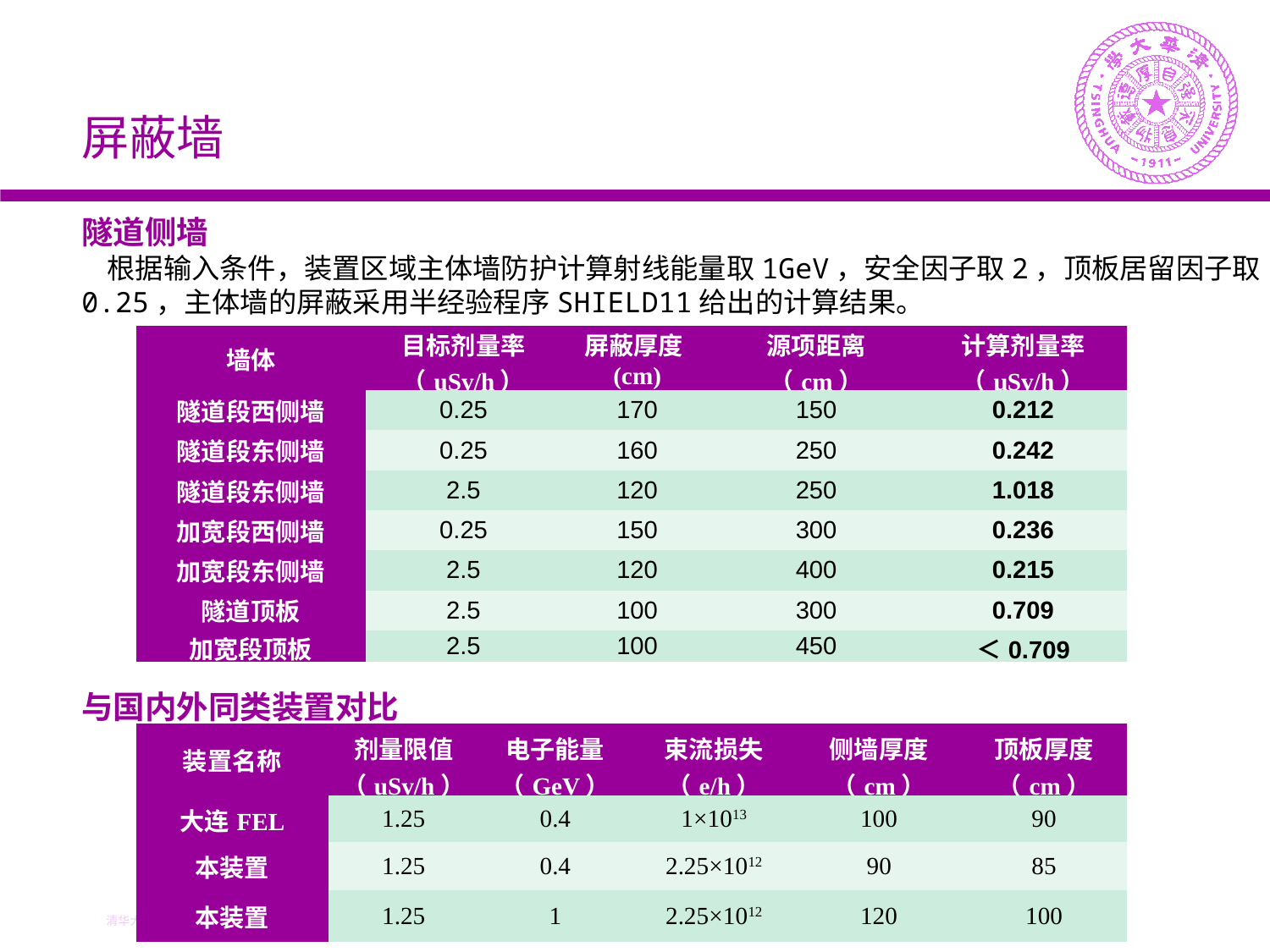

屏蔽墙
隧道侧墙
   根据输入条件，装置区域主体墙防护计算射线能量取1GeV，安全因子取2，顶板居留因子取0.25，主体墙的屏蔽采用半经验程序SHIELD11给出的计算结果。
| 墙体 | 目标剂量率（uSv/h） | 屏蔽厚度(cm) | 源项距离（cm） | 计算剂量率 （μSv/h） |
| --- | --- | --- | --- | --- |
| 隧道段西侧墙 | 0.25 | 170 | 150 | 0.212 |
| 隧道段东侧墙 | 0.25 | 160 | 250 | 0.242 |
| 隧道段东侧墙 | 2.5 | 120 | 250 | 1.018 |
| 加宽段西侧墙 | 0.25 | 150 | 300 | 0.236 |
| 加宽段东侧墙 | 2.5 | 120 | 400 | 0.215 |
| 隧道顶板 | 2.5 | 100 | 300 | 0.709 |
| 加宽段顶板 | 2.5 | 100 | 450 | ＜0.709 |

与国内外同类装置对比
| 装置名称 | 剂量限值 （uSv/h） | 电子能量 （GeV） | 束流损失 （e/h） | 侧墙厚度 （cm） | 顶板厚度 （cm） |
| --- | --- | --- | --- | --- | --- |
| 大连FEL | 1.25 | 0.4 | 1×1013 | 100 | 90 |
| 本装置 | 1.25 | 0.4 | 2.25×1012 | 90 | 85 |
| 本装置 | 1.25 | 1 | 2.25×1012 | 120 | 100 |